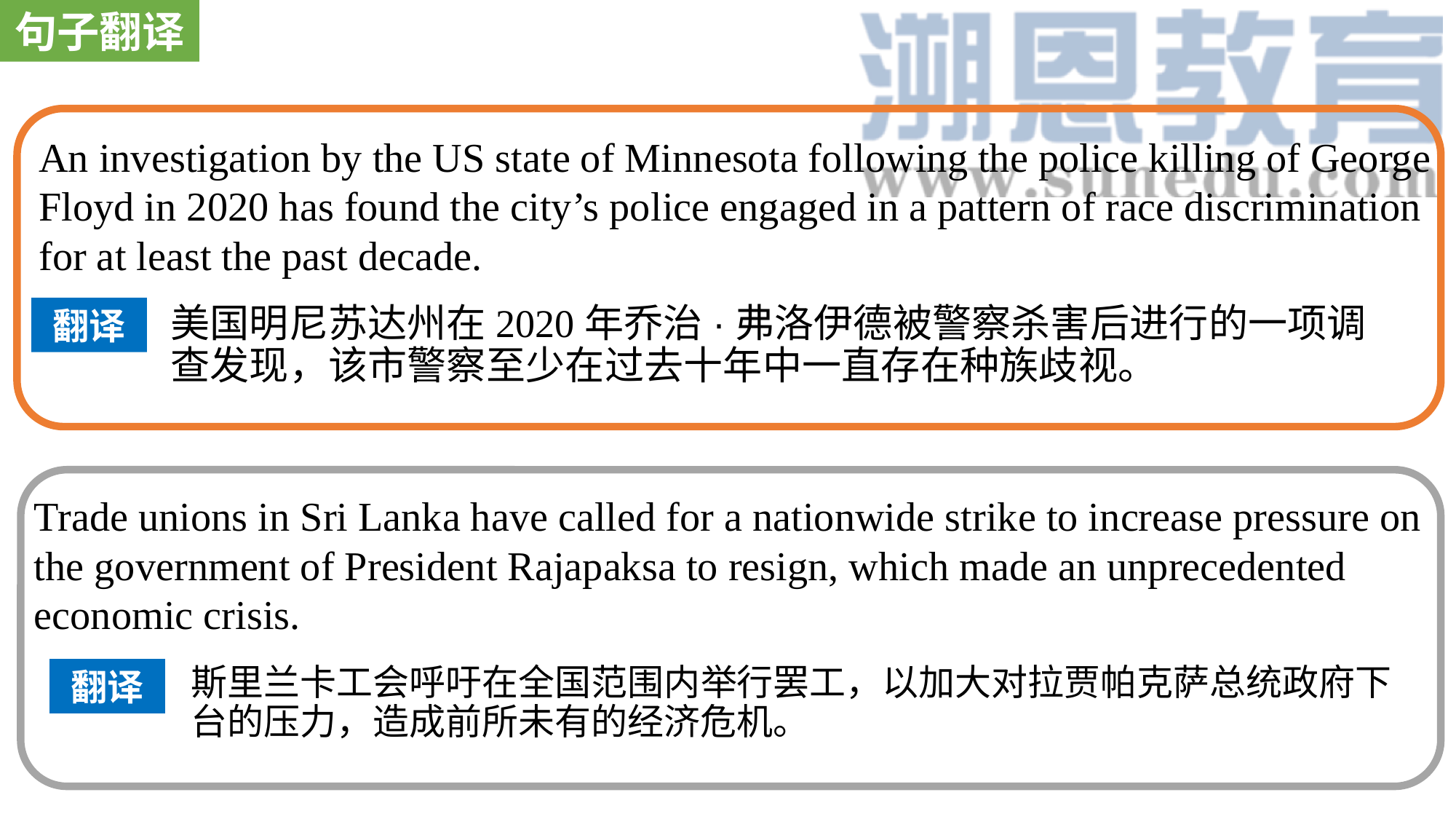

句子翻译

An investigation by the US state of Minnesota following the police killing of George Floyd in 2020 has found the city’s police engaged in a pattern of race discrimination for at least the past decade.
翻译
美国明尼苏达州在2020年乔治·弗洛伊德被警察杀害后进行的一项调查发现，该市警察至少在过去十年中一直存在种族歧视。

Trade unions in Sri Lanka have called for a nationwide strike to increase pressure on the government of President Rajapaksa to resign, which made an unprecedented economic crisis.
翻译
斯里兰卡工会呼吁在全国范围内举行罢工，以加大对拉贾帕克萨总统政府下台的压力，造成前所未有的经济危机。